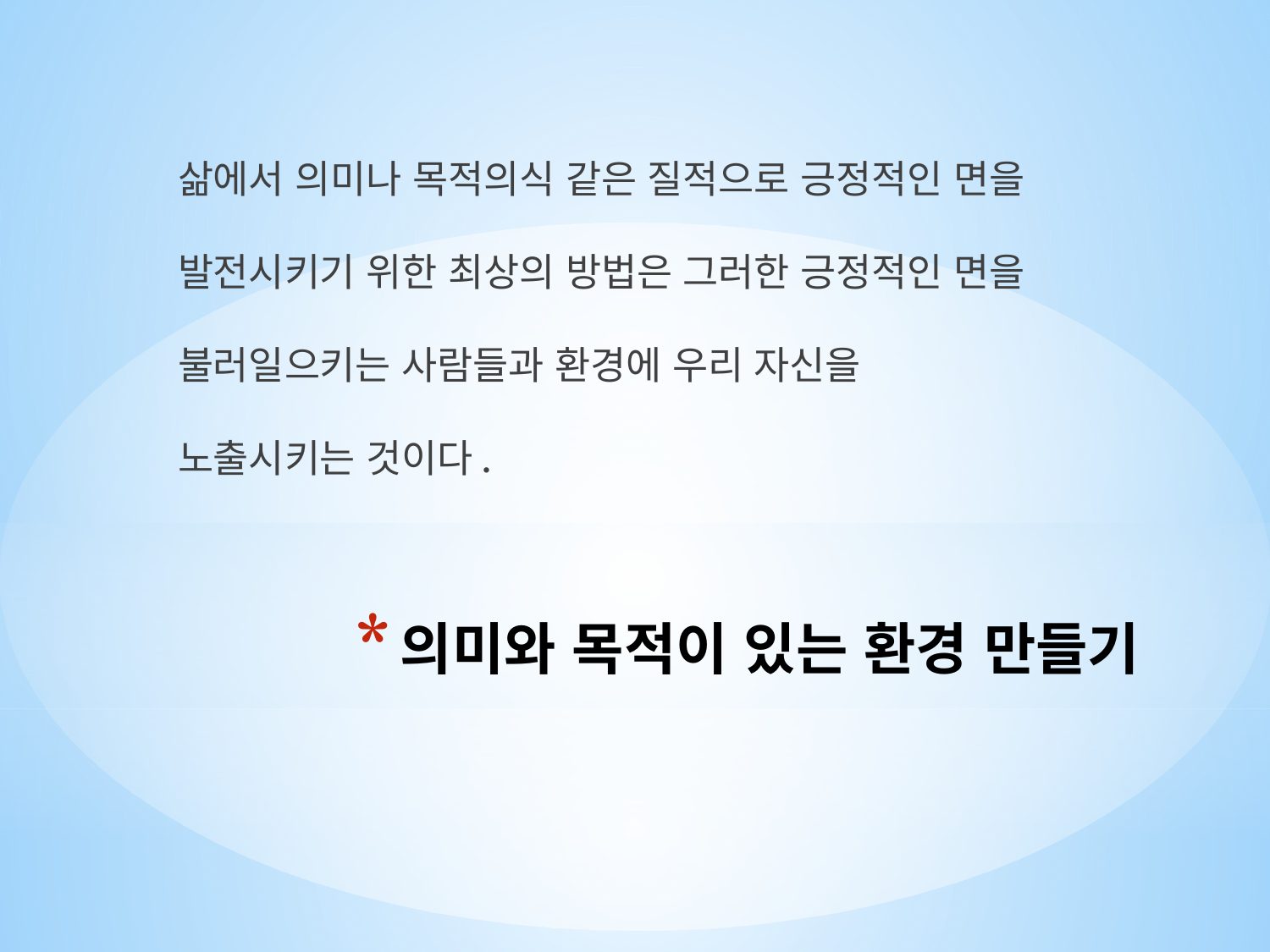

삶에서 의미나 목적의식 같은 질적으로 긍정적인 면을 발전시키기 위한 최상의 방법은 그러한 긍정적인 면을 불러일으키는 사람들과 환경에 우리 자신을 노출시키는 것이다.
# 의미와 목적이 있는 환경 만들기